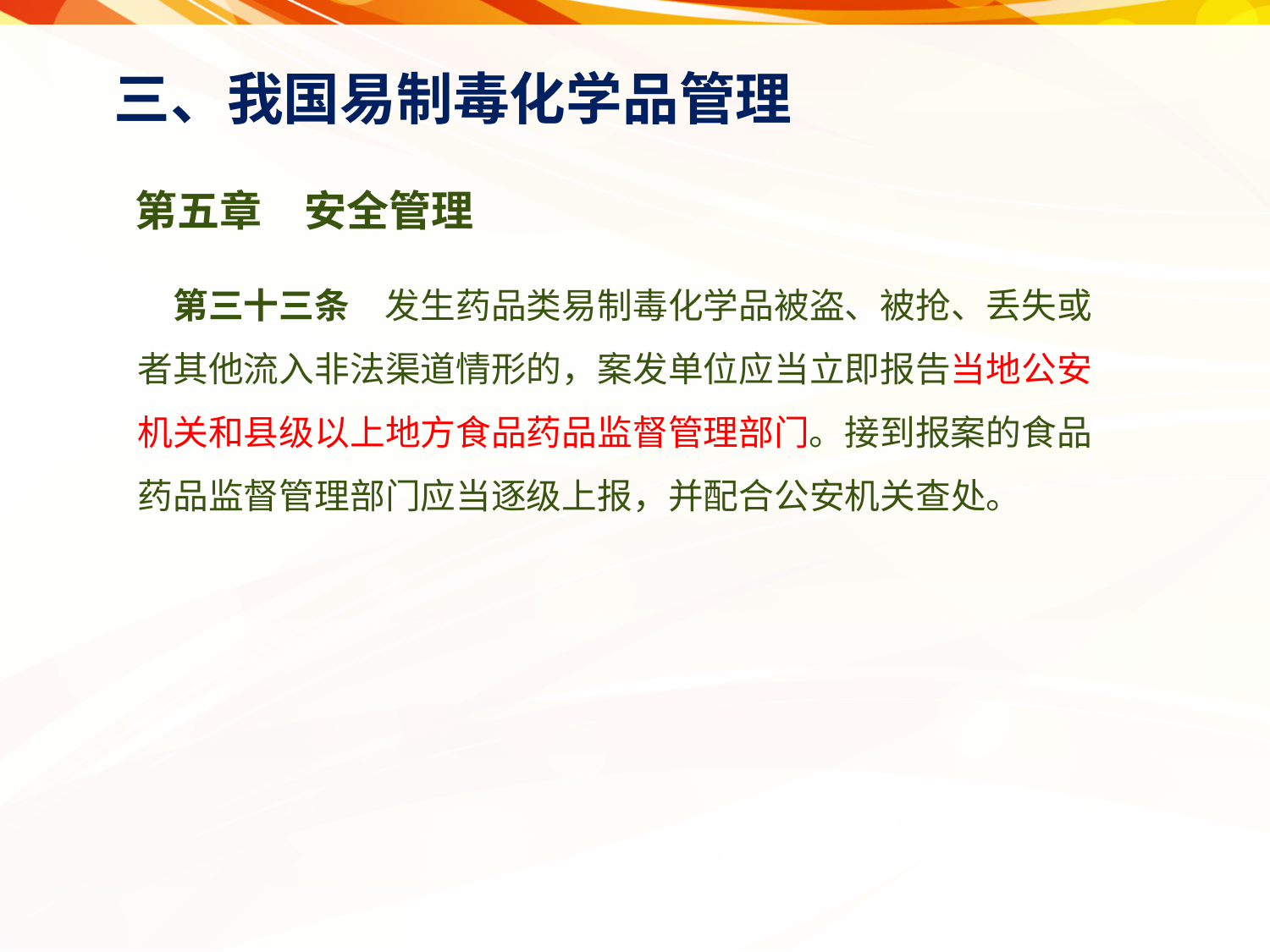

三、我国易制毒化学品管理
第五章　安全管理

　第三十三条　发生药品类易制毒化学品被盗、被抢、丢失或者其他流入非法渠道情形的，案发单位应当立即报告当地公安机关和县级以上地方食品药品监督管理部门。接到报案的食品药品监督管理部门应当逐级上报，并配合公安机关查处。